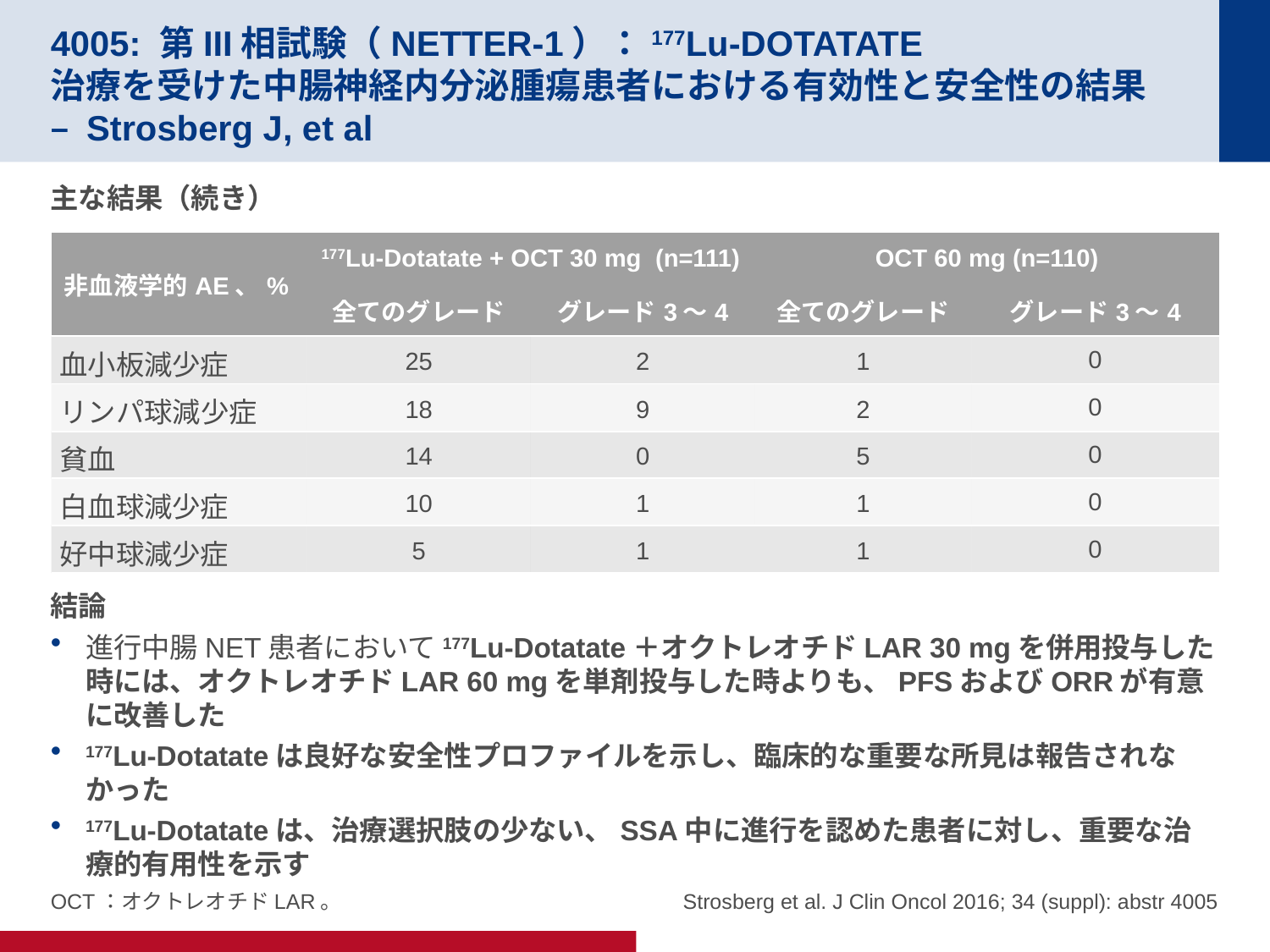

# 4005: 第III相試験（NETTER-1）：177Lu-DOTATATE 治療を受けた中腸神経内分泌腫瘍患者における有効性と安全性の結果 – Strosberg J, et al
主な結果（続き）

結論
進行中腸NET患者において177Lu-Dotatate＋オクトレオチドLAR 30 mgを併用投与した時には、オクトレオチドLAR 60 mgを単剤投与した時よりも、PFSおよびORRが有意に改善した
177Lu-Dotatateは良好な安全性プロファイルを示し、臨床的な重要な所見は報告されなかった
177Lu-Dotatateは、治療選択肢の少ない、SSA中に進行を認めた患者に対し、重要な治療的有用性を示す
| 非血液学的AE、% | 177Lu-Dotatate + OCT 30 mg (n=111) |  | OCT 60 mg (n=110) |  |
| --- | --- | --- | --- | --- |
|  | 全てのグレード | グレード3～4 | 全てのグレード | グレード3～4 |
| 血小板減少症 | 25 | 2 | 1 | 0 |
| リンパ球減少症 | 18 | 9 | 2 | 0 |
| 貧血 | 14 | 0 | 5 | 0 |
| 白血球減少症 | 10 | 1 | 1 | 0 |
| 好中球減少症 | 5 | 1 | 1 | 0 |
Strosberg et al. J Clin Oncol 2016; 34 (suppl): abstr 4005
OCT：オクトレオチドLAR。